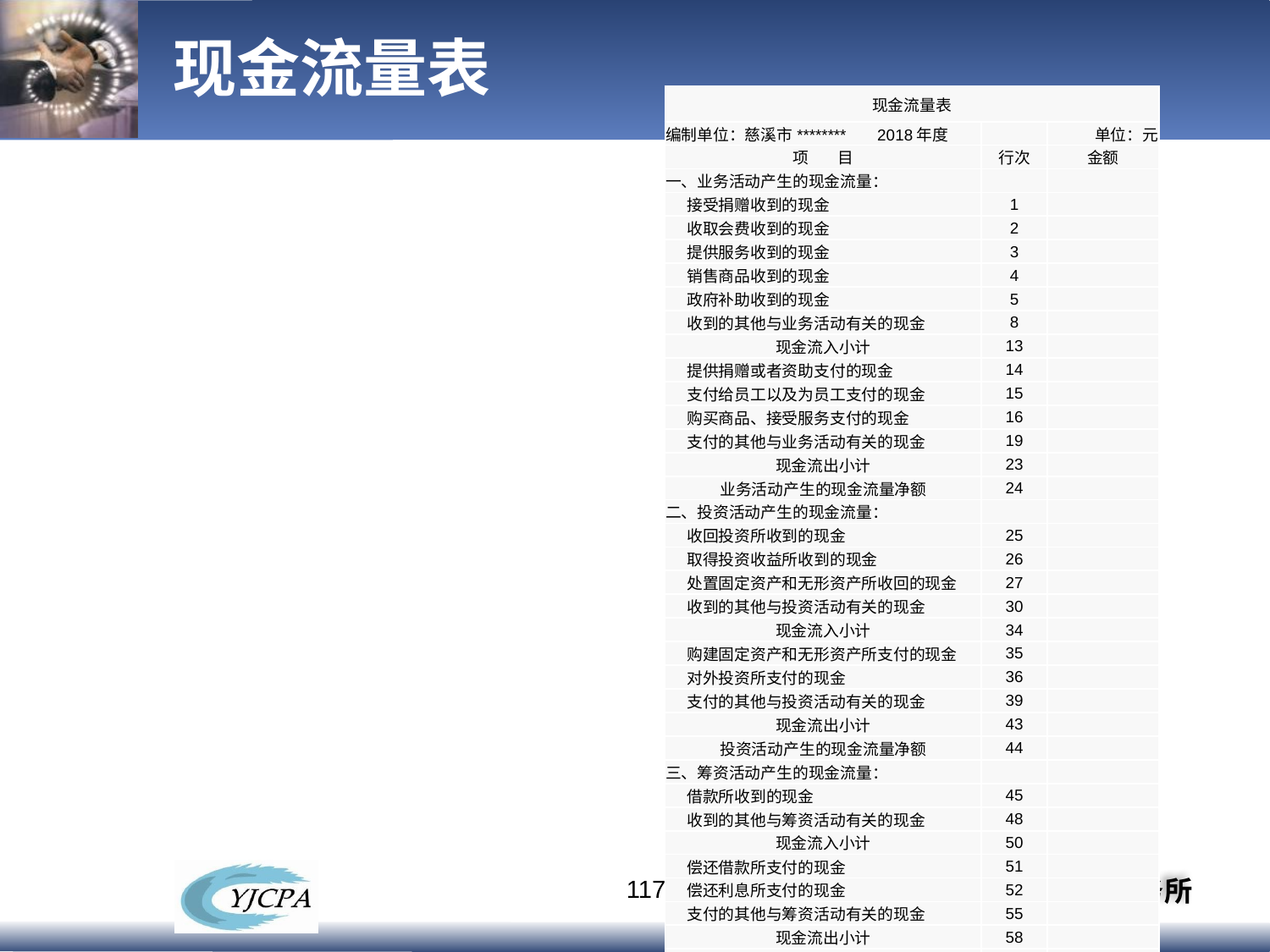

# 现金流量表
| 现金流量表 |  |  |
| --- | --- | --- |
| 编制单位：慈溪市\*\*\*\*\*\*\*\* 2018年度 |  | 单位：元 |
| 项 目 | 行次 | 金额 |
| 一、业务活动产生的现金流量： |  |  |
| 接受捐赠收到的现金 | 1 |  |
| 收取会费收到的现金 | 2 |  |
| 提供服务收到的现金 | 3 |  |
| 销售商品收到的现金 | 4 |  |
| 政府补助收到的现金 | 5 |  |
| 收到的其他与业务活动有关的现金 | 8 |  |
| 现金流入小计 | 13 |  |
| 提供捐赠或者资助支付的现金 | 14 |  |
| 支付给员工以及为员工支付的现金 | 15 |  |
| 购买商品、接受服务支付的现金 | 16 |  |
| 支付的其他与业务活动有关的现金 | 19 |  |
| 现金流出小计 | 23 |  |
| 业务活动产生的现金流量净额 | 24 |  |
| 二、投资活动产生的现金流量： |  |  |
| 收回投资所收到的现金 | 25 |  |
| 取得投资收益所收到的现金 | 26 |  |
| 处置固定资产和无形资产所收回的现金 | 27 |  |
| 收到的其他与投资活动有关的现金 | 30 |  |
| 现金流入小计 | 34 |  |
| 购建固定资产和无形资产所支付的现金 | 35 |  |
| 对外投资所支付的现金 | 36 |  |
| 支付的其他与投资活动有关的现金 | 39 |  |
| 现金流出小计 | 43 |  |
| 投资活动产生的现金流量净额 | 44 |  |
| 三、筹资活动产生的现金流量： |  |  |
| 借款所收到的现金 | 45 |  |
| 收到的其他与筹资活动有关的现金 | 48 |  |
| 现金流入小计 | 50 |  |
| 偿还借款所支付的现金 | 51 |  |
| 偿还利息所支付的现金 | 52 |  |
| 支付的其他与筹资活动有关的现金 | 55 |  |
| 现金流出小计 | 58 |  |
| 筹资活动产生的现金流量净额 | 59 |  |
| 四、汇率变动对现金的影响额 | 60 |  |
| 五、现金及现金等价物净增加额 | 61 |  |